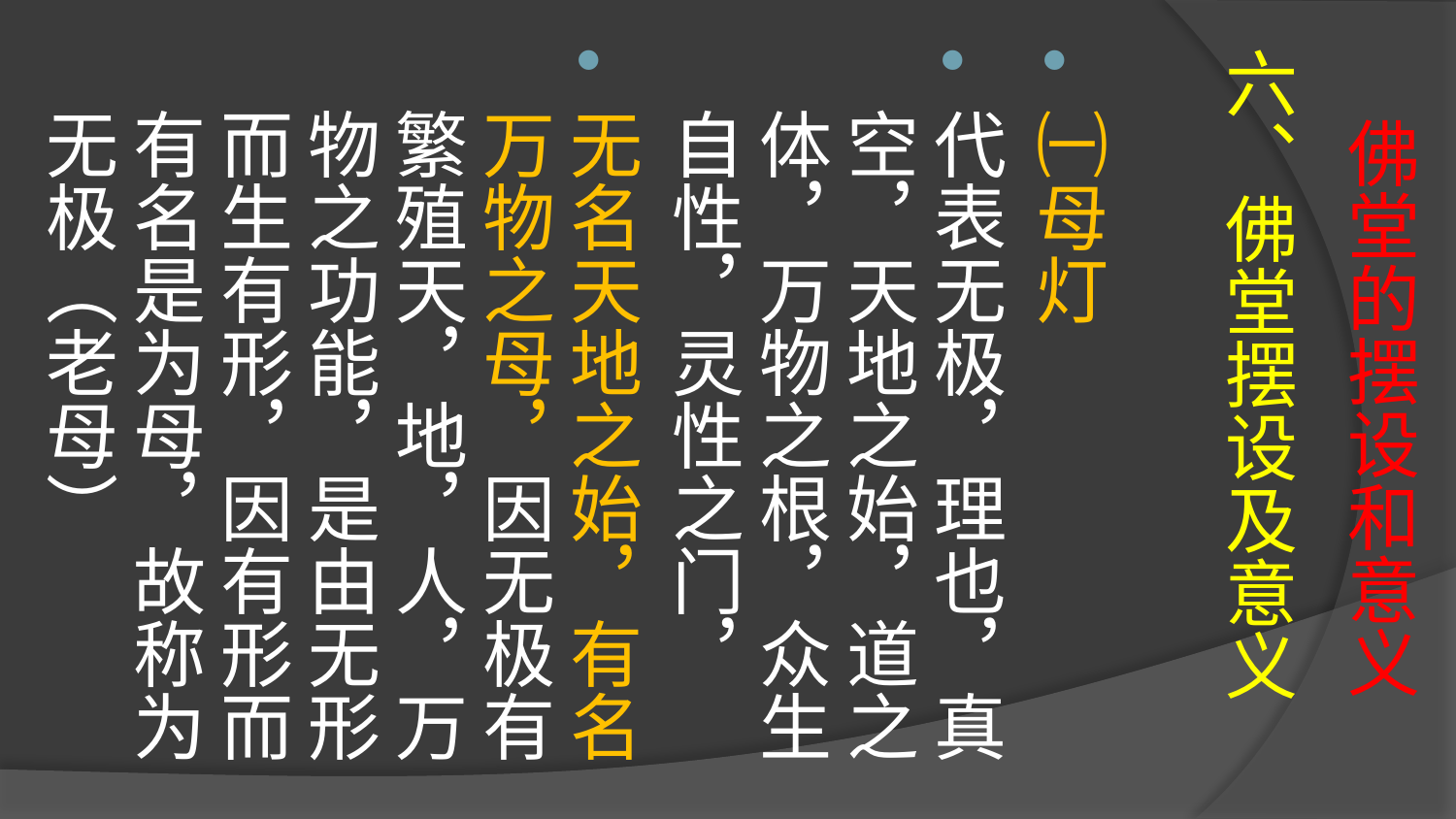

# 佛堂的摆设和意义
六、佛堂摆设及意义
㈠母灯
代表无极，理也，真空，天地之始，道之体，万物之根，众生自性，灵性之门，
无名天地之始，有名万物之母，因无极有繁殖天，地，人，万物之功能，是由无形而生有形，因有形而有名是为母，故称为无极（老母）